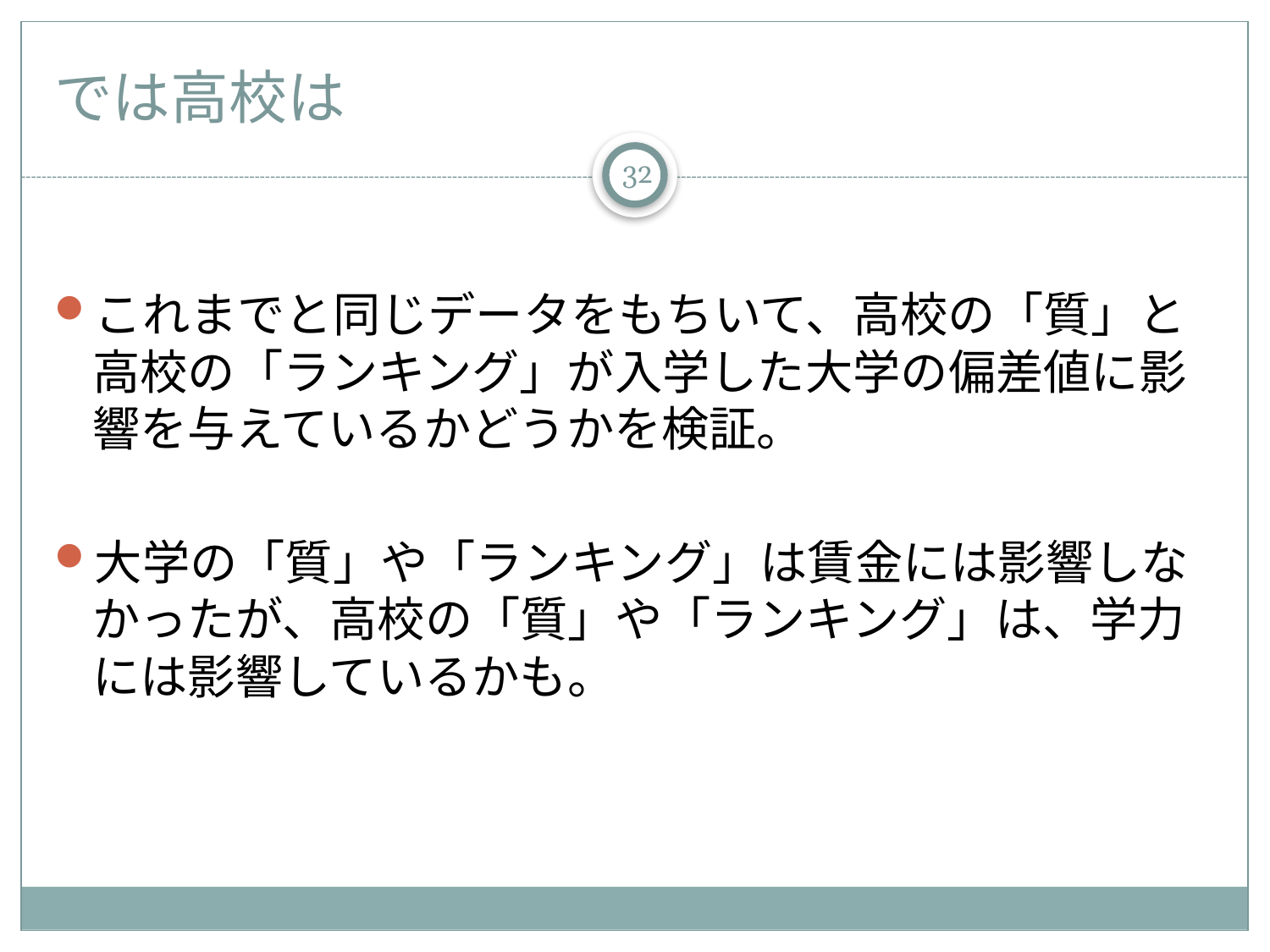

# では高校は
32

これまでと同じデータをもちいて、高校の「質」と高校の「ランキング」が入学した大学の偏差値に影響を与えているかどうかを検証。

大学の「質」や「ランキング」は賃金には影響しなかったが、高校の「質」や「ランキング」は、学力には影響しているかも。